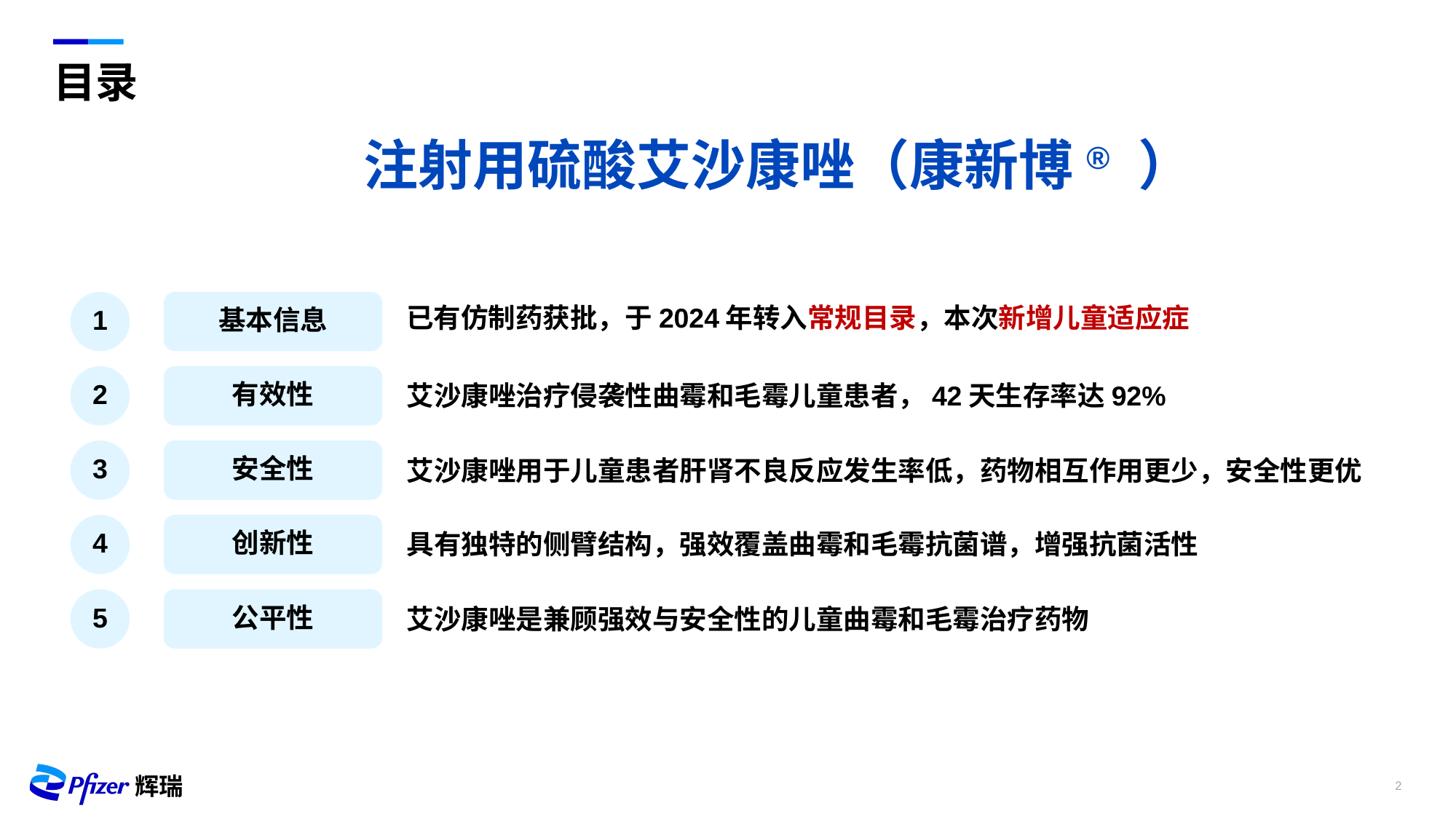

# 目录
注射用硫酸艾沙康唑（康新博® ）
1
基本信息
已有仿制药获批，于2024年转入常规目录，本次新增儿童适应症
2
有效性
艾沙康唑治疗侵袭性曲霉和毛霉儿童患者，42天生存率达92%
3
安全性
艾沙康唑用于儿童患者肝肾不良反应发生率低，药物相互作用更少，安全性更优
4
创新性
具有独特的侧臂结构，强效覆盖曲霉和毛霉抗菌谱，增强抗菌活性
5
公平性
艾沙康唑是兼顾强效与安全性的儿童曲霉和毛霉治疗药物